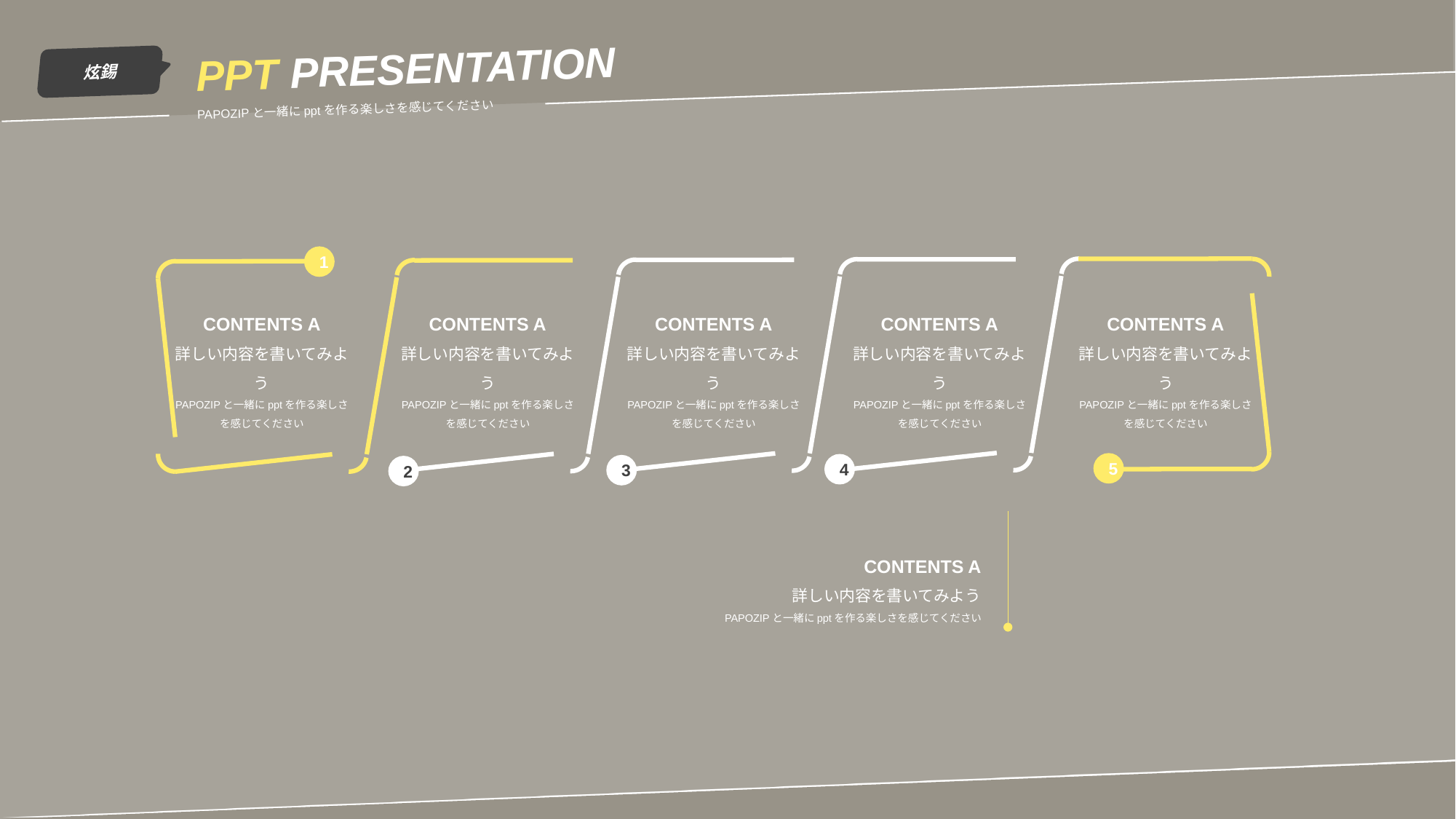

PPT PRESENTATION
PAPOZIPと一緒にpptを作る楽しさを感じてください
炫錫

1

CONTENTS A
詳しい内容を書いてみよう
PAPOZIPと一緒にpptを作る楽しさを感じてください
CONTENTS A
詳しい内容を書いてみよう
PAPOZIPと一緒にpptを作る楽しさを感じてください
CONTENTS A
詳しい内容を書いてみよう
PAPOZIPと一緒にpptを作る楽しさを感じてください
CONTENTS A
詳しい内容を書いてみよう
PAPOZIPと一緒にpptを作る楽しさを感じてください
CONTENTS A
詳しい内容を書いてみよう
PAPOZIPと一緒にpptを作る楽しさを感じてください
5
4
3
2
CONTENTS A
詳しい内容を書いてみよう
PAPOZIPと一緒にpptを作る楽しさを感じてください